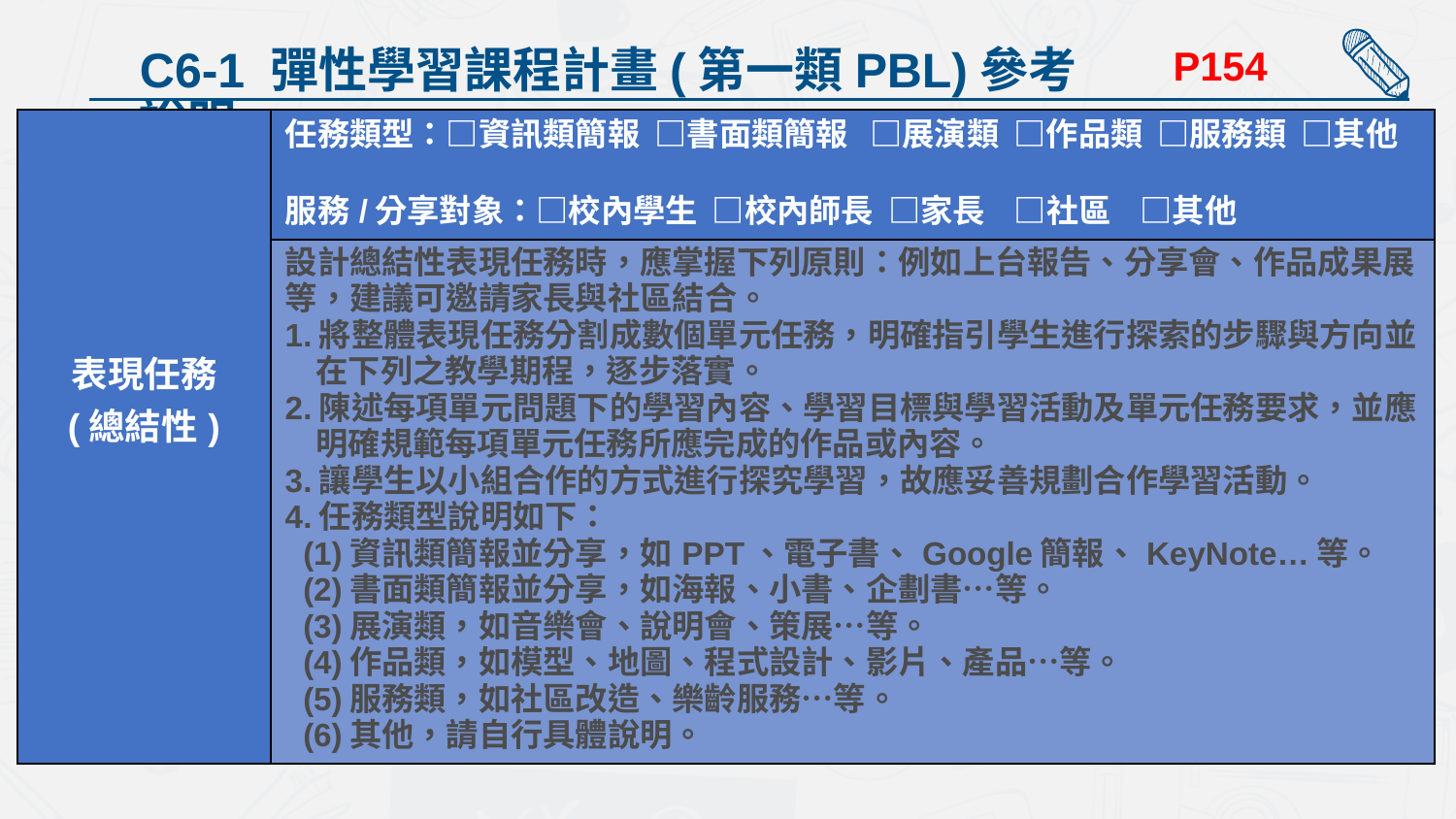

C6-1 彈性學習課程計畫(第一類PBL)參考說明
P154
| 表現任務 (總結性) | 任務類型：□資訊類簡報 □書面類簡報 □展演類 □作品類 □服務類 □其他 服務/分享對象：□校內學生 □校內師長 □家長 □社區 □其他 |
| --- | --- |
|  | 設計總結性表現任務時，應掌握下列原則：例如上台報告、分享會、作品成果展等，建議可邀請家長與社區結合。 1.將整體表現任務分割成數個單元任務，明確指引學生進行探索的步驟與方向並 在下列之教學期程，逐步落實。 2.陳述每項單元問題下的學習內容、學習目標與學習活動及單元任務要求，並應 明確規範每項單元任務所應完成的作品或內容。 3.讓學生以小組合作的方式進行探究學習，故應妥善規劃合作學習活動。 4.任務類型說明如下： (1)資訊類簡報並分享，如PPT、電子書、Google簡報、KeyNote…等。 (2)書面類簡報並分享，如海報、小書、企劃書…等。 (3)展演類，如音樂會、說明會、策展…等。 (4)作品類，如模型、地圖、程式設計、影片、產品…等。 (5)服務類，如社區改造、樂齡服務…等。 (6)其他，請自行具體說明。 |